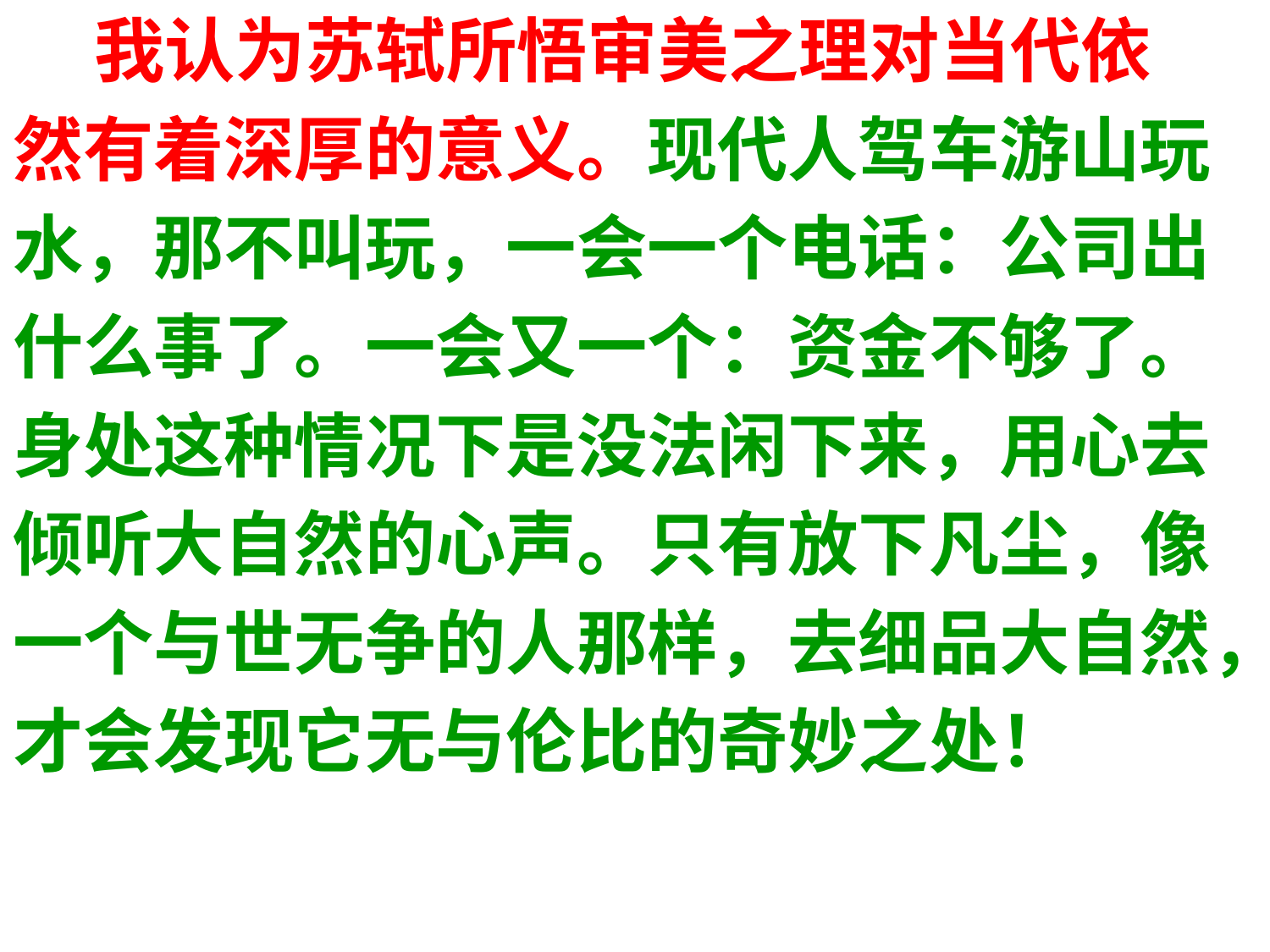

我认为苏轼所悟审美之理对当代依
然有着深厚的意义。现代人驾车游山玩
水，那不叫玩，一会一个电话：公司出
什么事了。一会又一个：资金不够了。
身处这种情况下是没法闲下来，用心去
倾听大自然的心声。只有放下凡尘，像
一个与世无争的人那样，去细品大自然，
才会发现它无与伦比的奇妙之处！